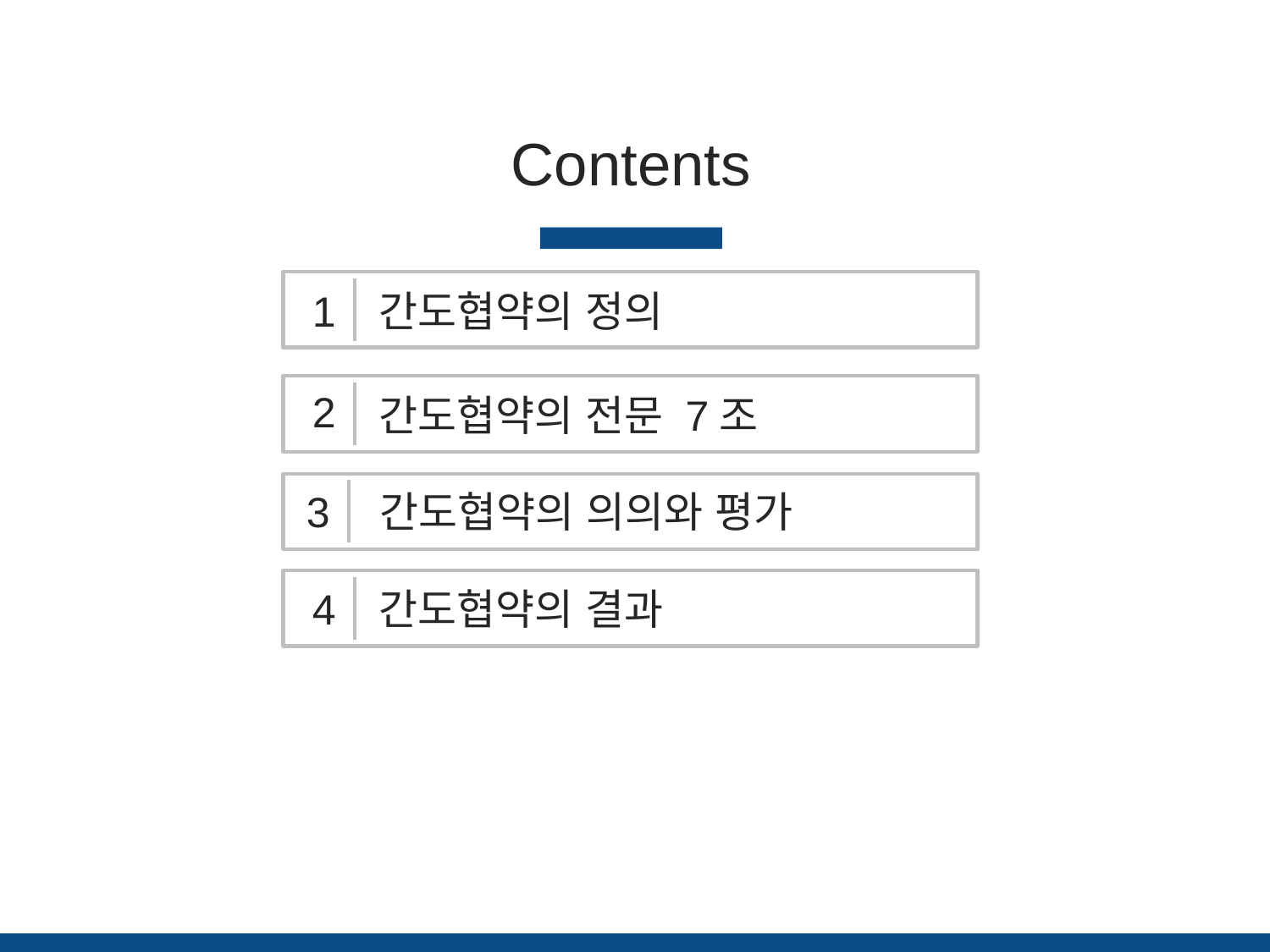

Contents

1
간도협약의 정의

2
간도협약의 전문 7조

3
간도협약의 의의와 평가

4
간도협약의 결과